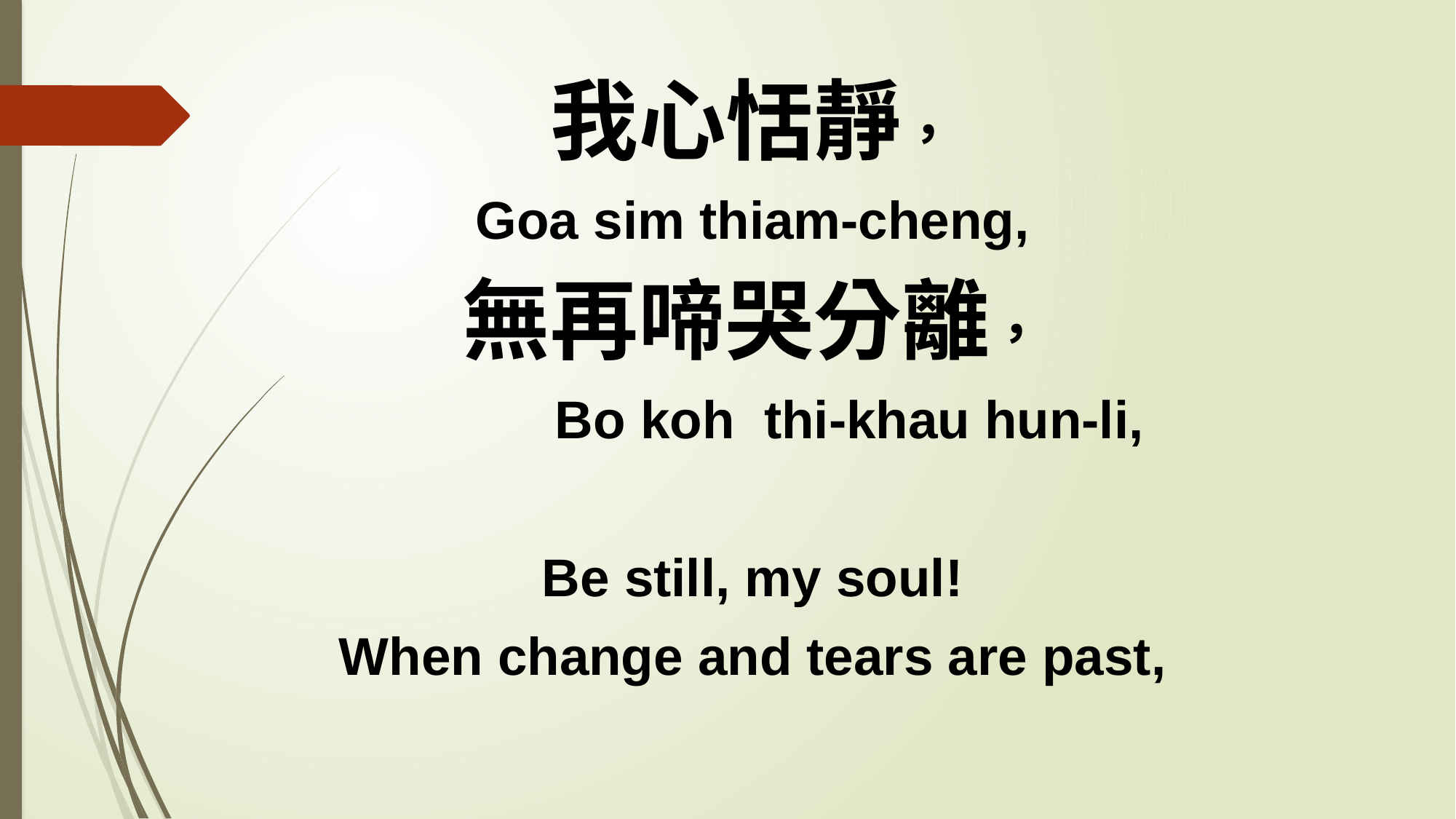

我心恬靜，
Goa sim thiam-cheng,
無再啼哭分離，
                        Bo koh  thi-khau hun-li,

Be still, my soul!
When change and tears are past,